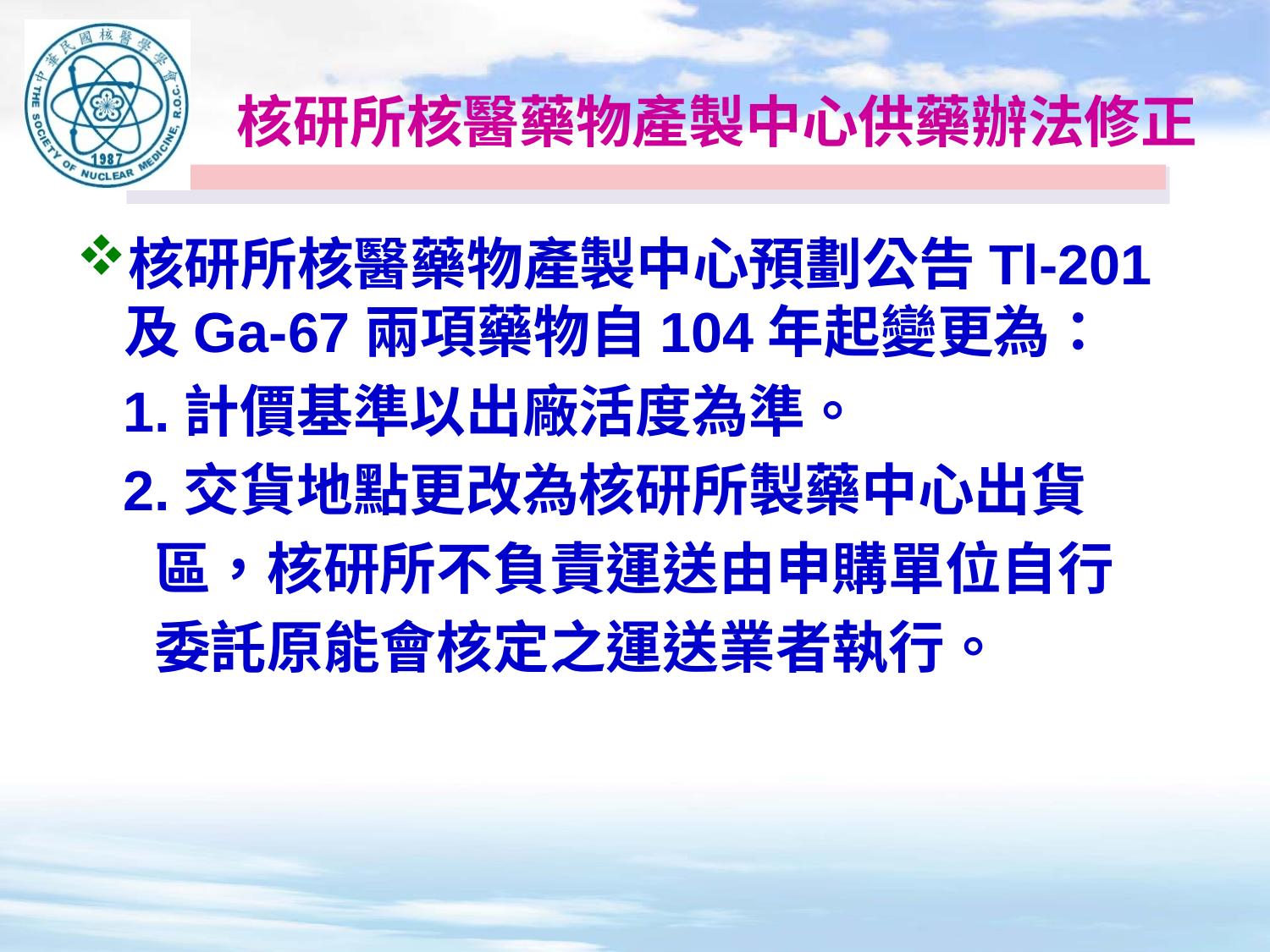

# 核研所核醫藥物產製中心供藥辦法修正
核研所核醫藥物產製中心預劃公告Tl-201及Ga-67兩項藥物自104年起變更為：
   1.計價基準以出廠活度為準。
   2.交貨地點更改為核研所製藥中心出貨
     區，核研所不負責運送由申購單位自行
     委託原能會核定之運送業者執行。